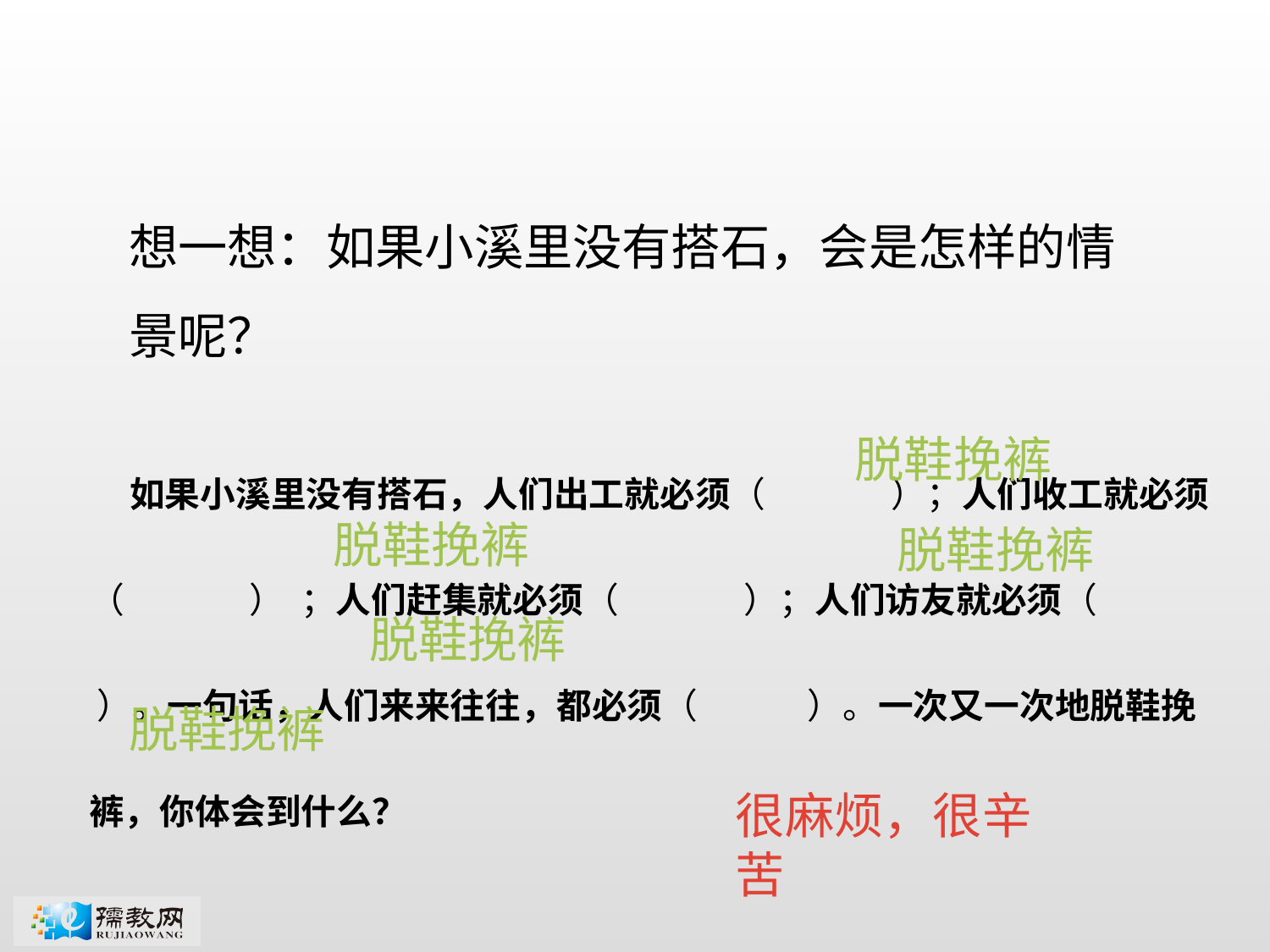

想一想：如果小溪里没有搭石，会是怎样的情景呢？
    如果小溪里没有搭石，人们出工就必须（                ）；人们收工就必须（                ）  ；人们赶集就必须（                ）；人们访友就必须（                ）。一句话，人们来来往往，都必须（              ）。一次又一次地脱鞋挽裤，你体会到什么？
脱鞋挽裤
脱鞋挽裤
脱鞋挽裤
脱鞋挽裤
脱鞋挽裤
很麻烦，很辛苦